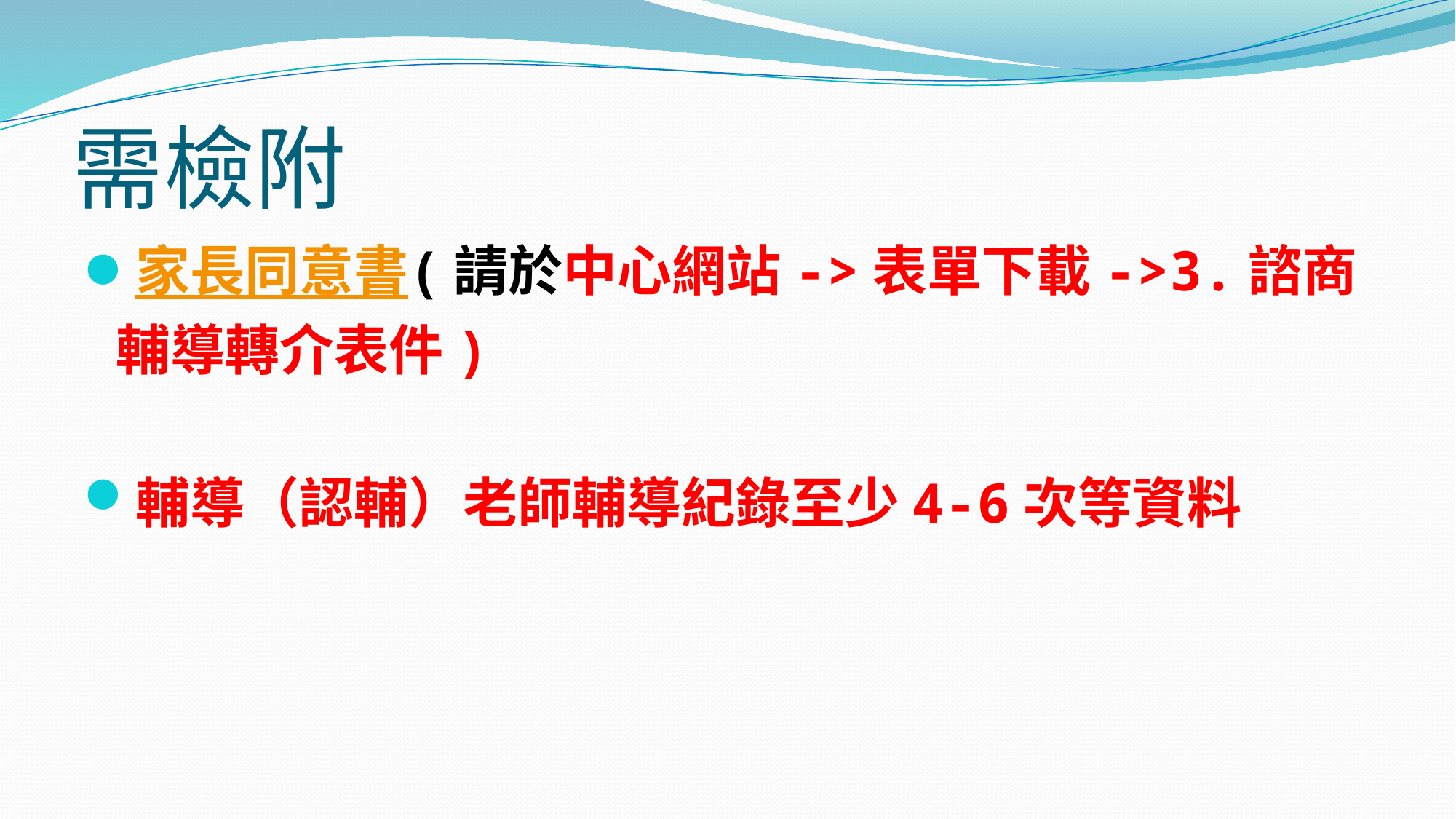

# 需檢附
家長同意書(請於中心網站->表單下載->3.諮商輔導轉介表件)

輔導（認輔）老師輔導紀錄至少4-6次等資料